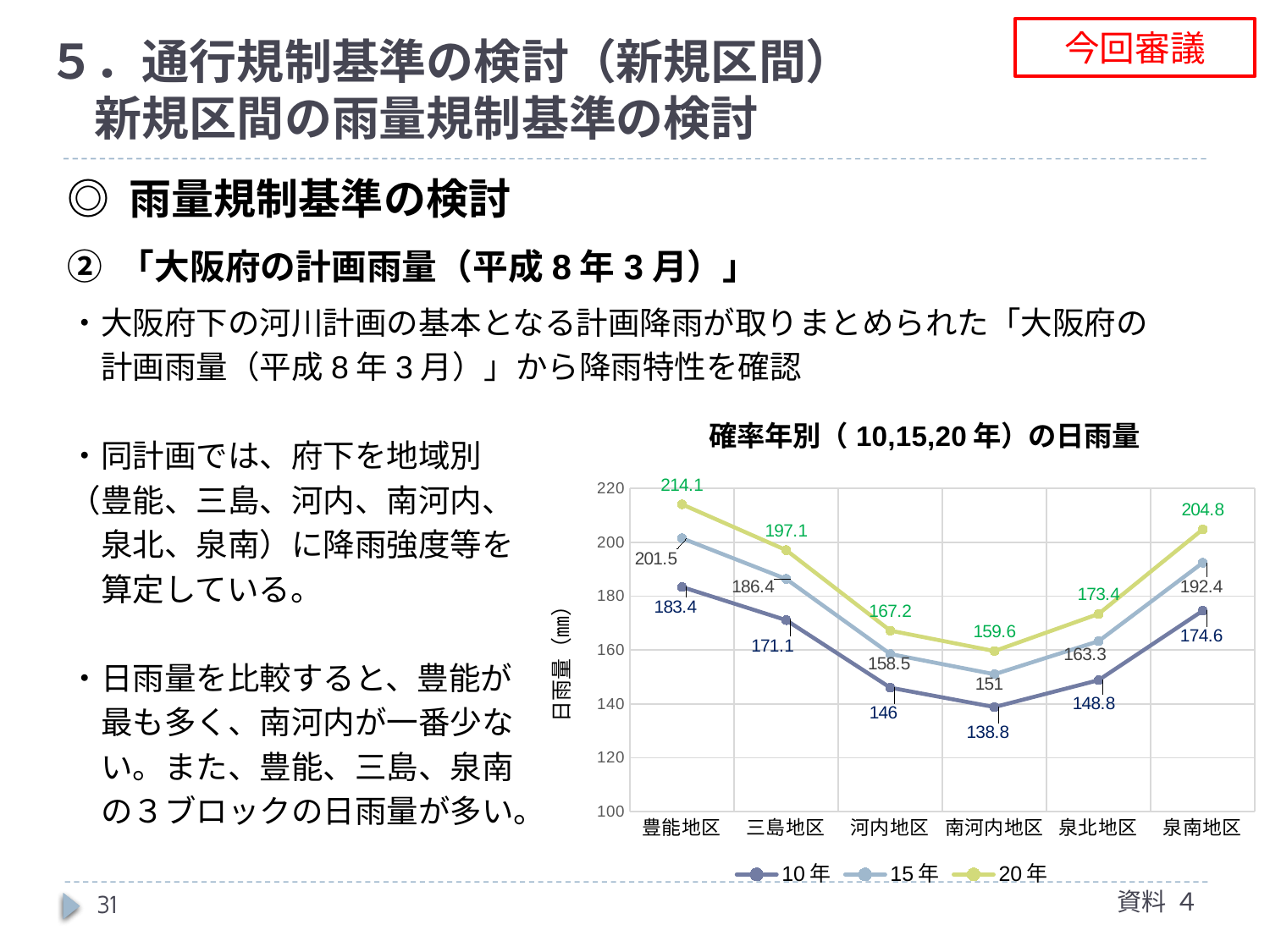

今回審議
# ５．通行規制基準の検討（新規区間） 　新規区間の雨量規制基準の検討
◎ 雨量規制基準の検討
② 「大阪府の計画雨量（平成8年3月）」
・大阪府下の河川計画の基本となる計画降雨が取りまとめられた「大阪府の
　計画雨量（平成8年3月）」から降雨特性を確認

・同計画では、府下を地域別
（豊能、三島、河内、南河内、
　泉北、泉南）に降雨強度等を
　算定している。

・日雨量を比較すると、豊能が
　最も多く、南河内が一番少な
　い。また、豊能、三島、泉南
　の３ブロックの日雨量が多い。

### Chart: 確率年別（10,15,20年）の日雨量

| Category | 10年 | 15年 | 20年 |
|---|---|---|---|
| 豊能地区 | 183.4 | 201.5 | 214.1 |
| 三島地区 | 171.1 | 186.4 | 197.1 |
| 河内地区 | 146.0 | 158.5 | 167.2 |
| 南河内地区 | 138.8 | 151.0 | 159.6 |
| 泉北地区 | 148.8 | 163.3 | 173.4 |
| 泉南地区 | 174.6 | 192.4 | 204.8 |
資料 ４
31